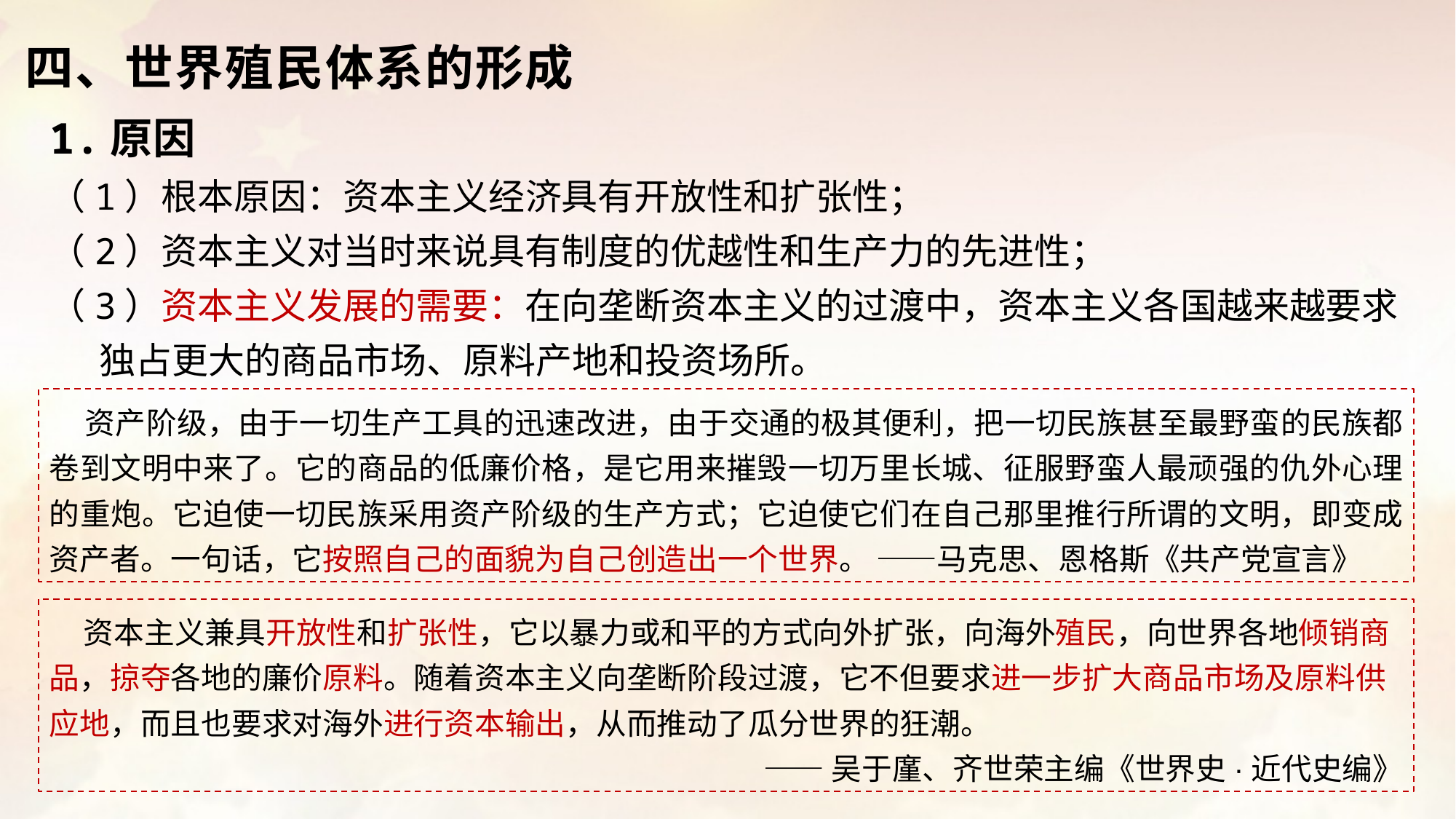

四、世界殖民体系的形成
1.原因
（1）根本原因：资本主义经济具有开放性和扩张性；
（2）资本主义对当时来说具有制度的优越性和生产力的先进性；
（3）资本主义发展的需要：在向垄断资本主义的过渡中，资本主义各国越来越要求
     独占更大的商品市场、原料产地和投资场所。
    资产阶级，由于一切生产工具的迅速改进，由于交通的极其便利，把一切民族甚至最野蛮的民族都卷到文明中来了。它的商品的低廉价格，是它用来摧毁一切万里长城、征服野蛮人最顽强的仇外心理的重炮。它迫使一切民族采用资产阶级的生产方式；它迫使它们在自己那里推行所谓的文明，即变成资产者。一句话，它按照自己的面貌为自己创造出一个世界。 ——马克思、恩格斯《共产党宣言》
    资本主义兼具开放性和扩张性，它以暴力或和平的方式向外扩张，向海外殖民，向世界各地倾销商品，掠夺各地的廉价原料。随着资本主义向垄断阶段过渡，它不但要求进一步扩大商品市场及原料供应地，而且也要求对海外进行资本输出，从而推动了瓜分世界的狂潮。
——吴于廑、齐世荣主编《世界史·近代史编》